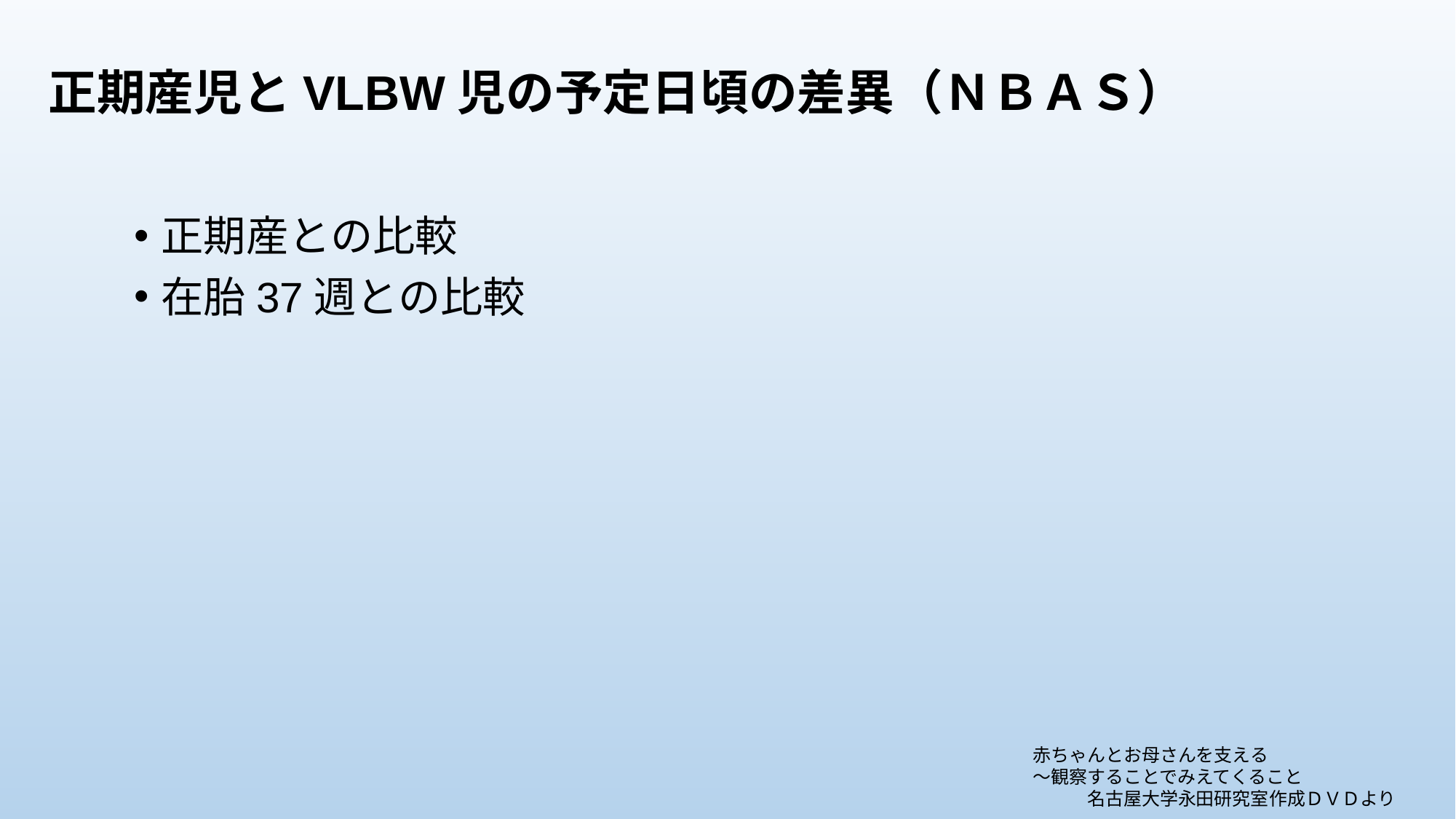

# 正期産児とVLBW児の予定日頃の差異（ＮＢＡＳ）
正期産との比較
在胎37週との比較
赤ちゃんとお母さんを支える
～観察することでみえてくること
　　　名古屋大学永田研究室作成ＤＶＤより